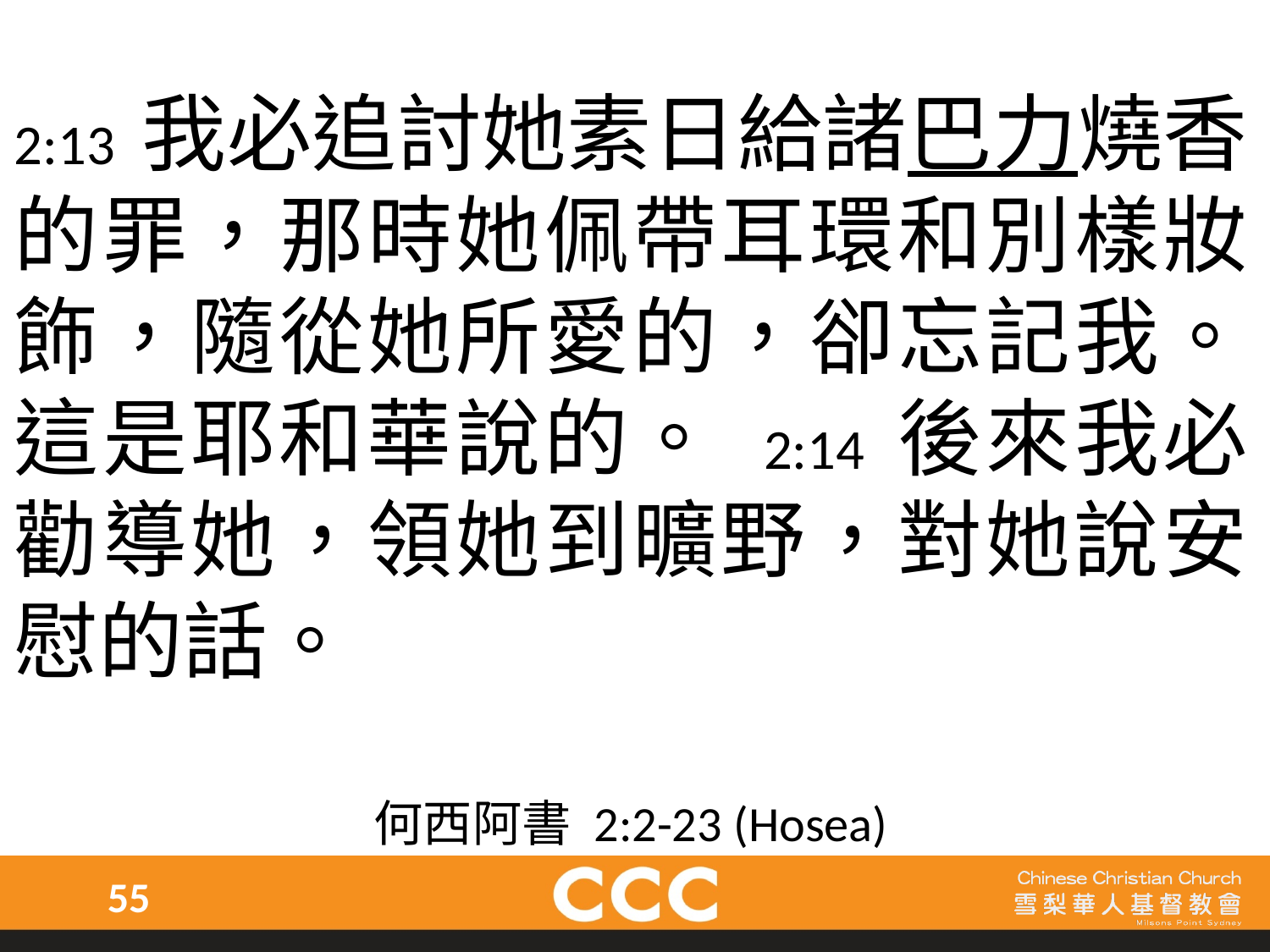

2:13 我必追討她素日給諸巴力燒香的罪，那時她佩帶耳環和別樣妝飾，隨從她所愛的，卻忘記我。這是耶和華說的。 2:14 後來我必勸導她，領她到曠野，對她說安慰的話。
何西阿書 2:2-23 (Hosea)
55